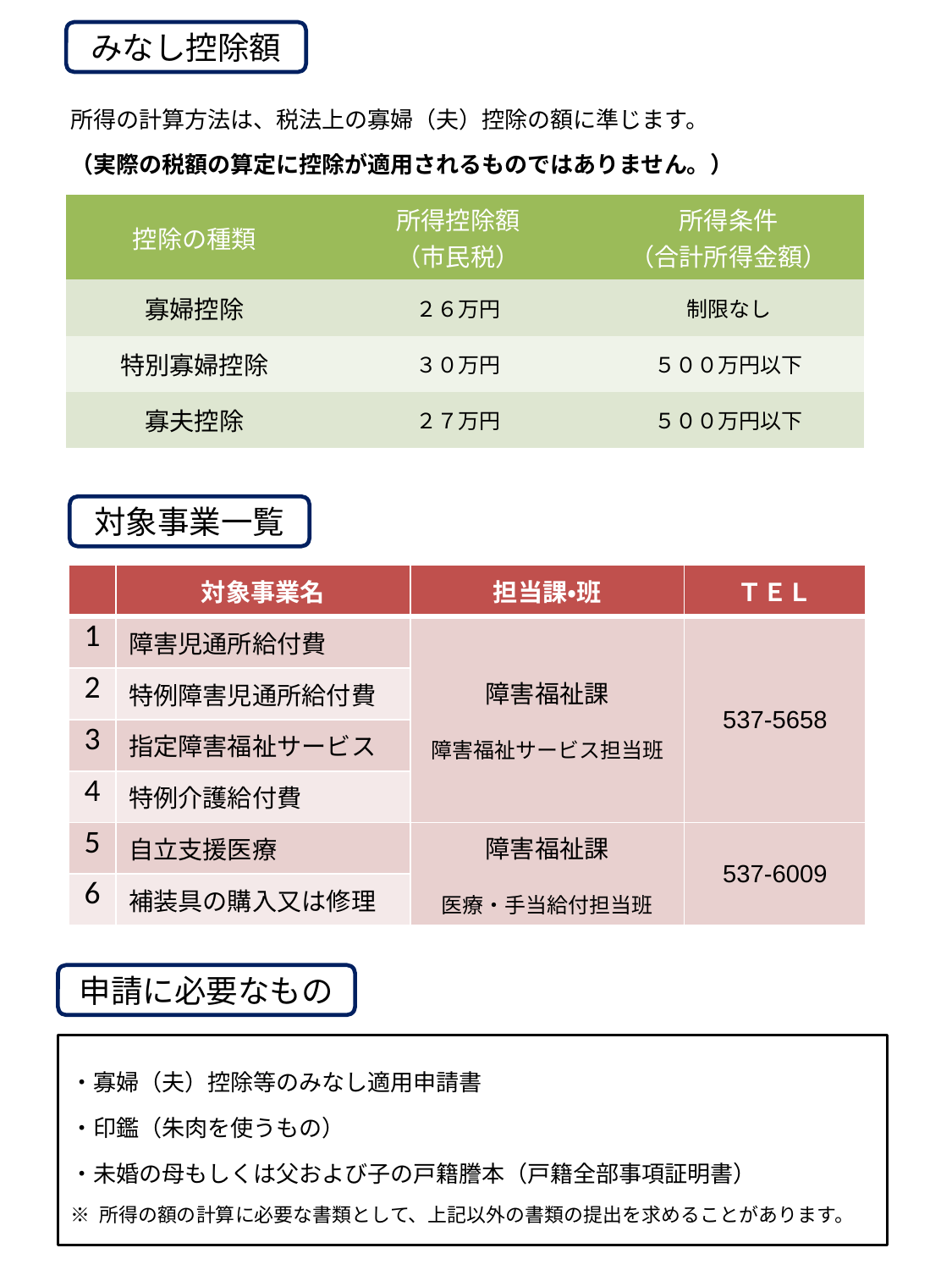

みなし控除額
所得の計算方法は、税法上の寡婦（夫）控除の額に準じます。
（実際の税額の算定に控除が適用されるものではありません。）
| 控除の種類 | 所得控除額 （市民税） | 所得条件 （合計所得金額） |
| --- | --- | --- |
| 寡婦控除 | ２６万円 | 制限なし |
| 特別寡婦控除 | ３０万円 | ５００万円以下 |
| 寡夫控除 | ２７万円 | ５００万円以下 |
対象事業一覧
|  | 対象事業名 | 担当課・班 | ＴＥＬ |
| --- | --- | --- | --- |
| 1 | 障害児通所給付費 | 障害福祉課 障害福祉サービス担当班 | 537-5658 |
| 2 | 特例障害児通所給付費 |  |  |
| 3 | 指定障害福祉サービス |  |  |
| 4 | 特例介護給付費 |  |  |
| 5 | 自立支援医療 | 障害福祉課 医療・手当給付担当班 | 537-6009 |
| 6 | 補装具の購入又は修理 |  |  |
申請に必要なもの
・寡婦（夫）控除等のみなし適用申請書
・印鑑（朱肉を使うもの）
・未婚の母もしくは父および子の戸籍謄本（戸籍全部事項証明書）
※ 所得の額の計算に必要な書類として、上記以外の書類の提出を求めることがあります。